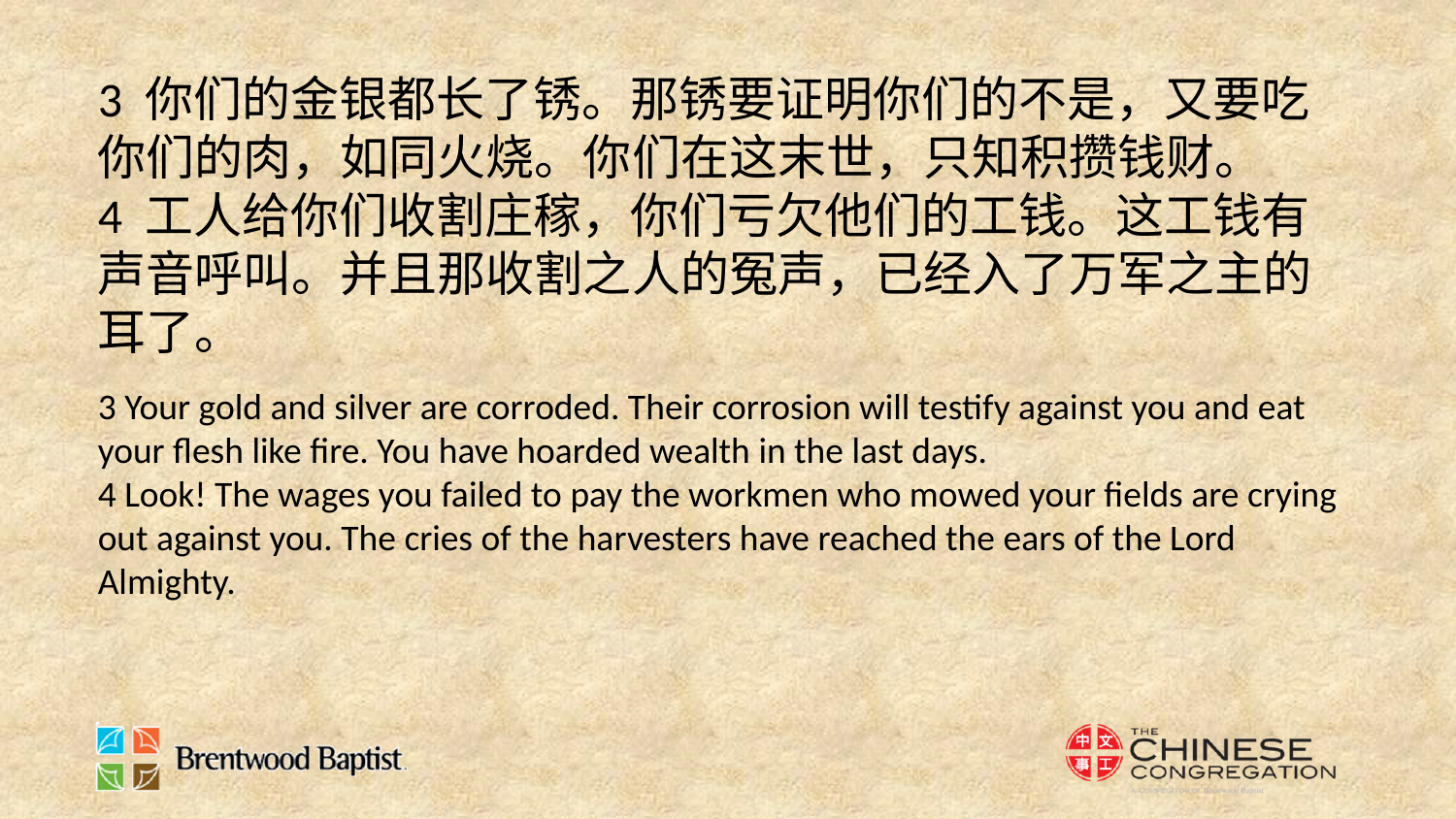

3 你们的金银都长了锈。那锈要证明你们的不是，又要吃你们的肉，如同火烧。你们在这末世，只知积攒钱财。
4 工人给你们收割庄稼，你们亏欠他们的工钱。这工钱有声音呼叫。并且那收割之人的冤声，已经入了万军之主的耳了。

3 Your gold and silver are corroded. Their corrosion will testify against you and eat your flesh like fire. You have hoarded wealth in the last days.
4 Look! The wages you failed to pay the workmen who mowed your fields are crying out against you. The cries of the harvesters have reached the ears of the Lord Almighty.